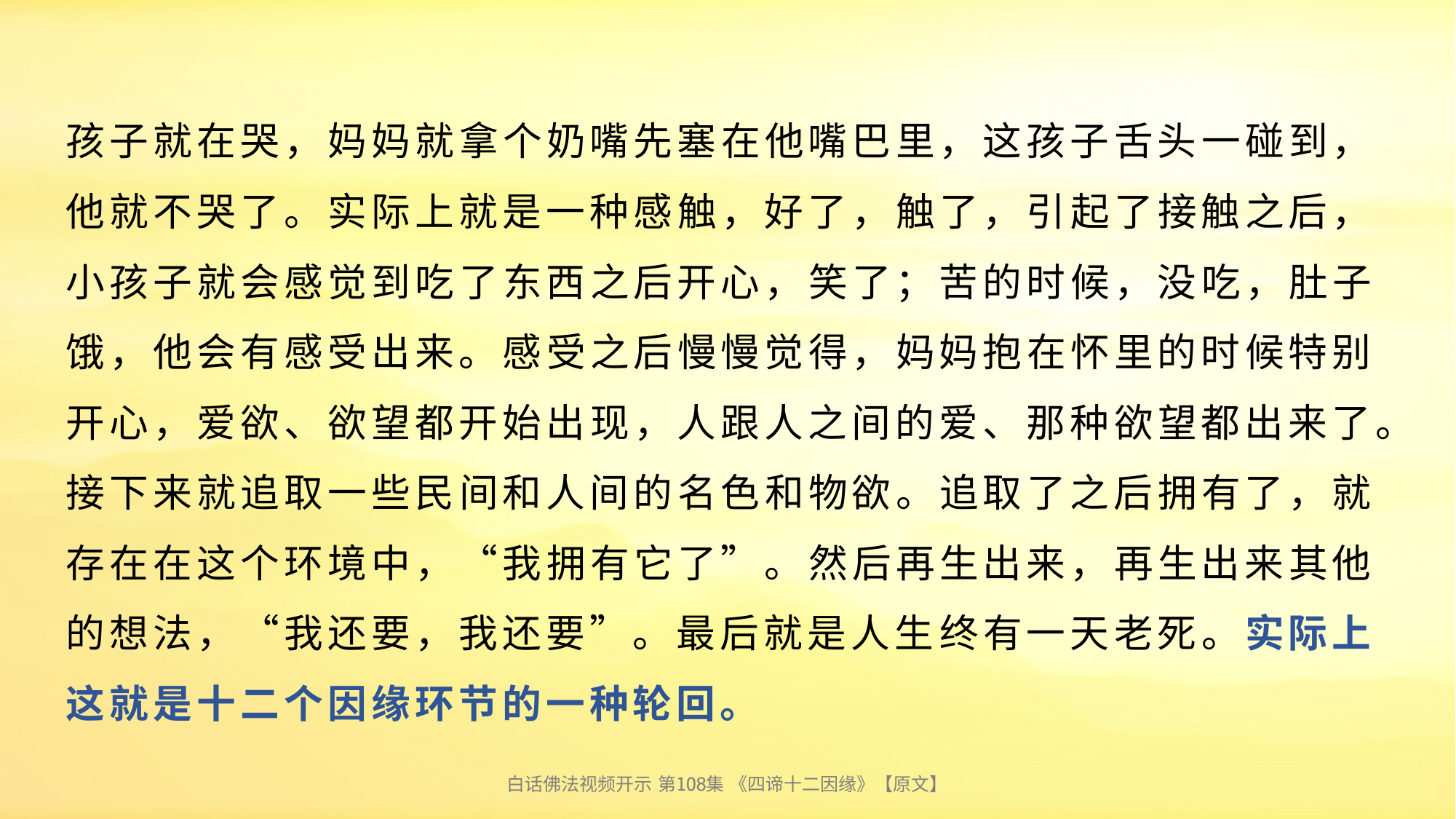

# 孩子就在哭，妈妈就拿个奶嘴先塞在他嘴巴里，这孩子舌头一碰到，他就不哭了。实际上就是一种感触，好了，触了，引起了接触之后，小孩子就会感觉到吃了东西之后开心，笑了；苦的时候，没吃，肚子饿，他会有感受出来。感受之后慢慢觉得，妈妈抱在怀里的时候特别开心，爱欲、欲望都开始出现，人跟人之间的爱、那种欲望都出来了。接下来就追取一些民间和人间的名色和物欲。追取了之后拥有了，就存在在这个环境中，“我拥有它了”。然后再生出来，再生出来其他的想法，“我还要，我还要”。最后就是人生终有一天老死。实际上这就是十二个因缘环节的一种轮回。
白话佛法视频开示 第108集 《四谛十二因缘》【原文】